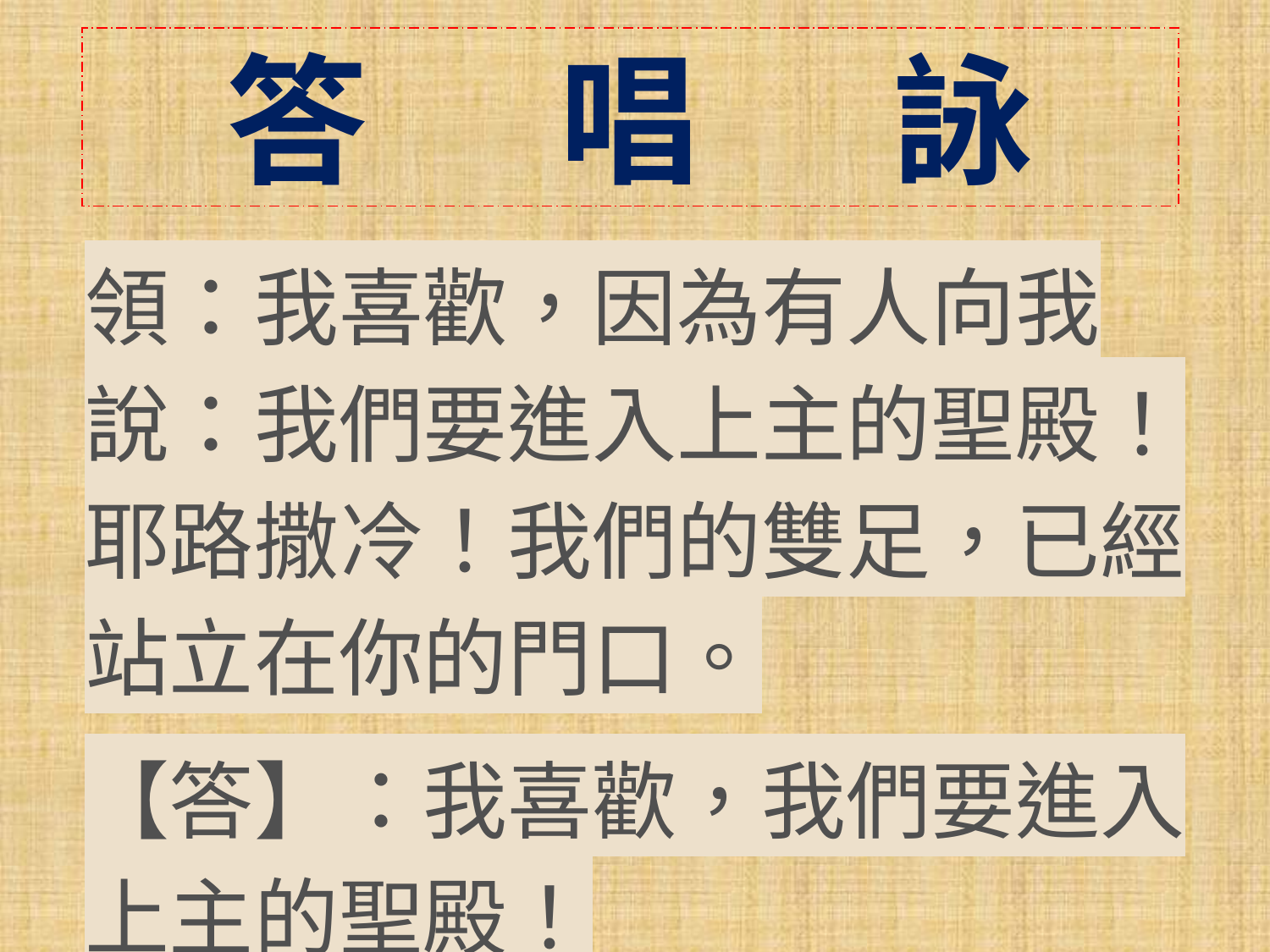

答      唱      詠
領：我喜歡，因為有人向我說：我們要進入上主的聖殿！耶路撒冷！我們的雙足，已經站立在你的門口。
【答】：我喜歡，我們要進入上主的聖殿！